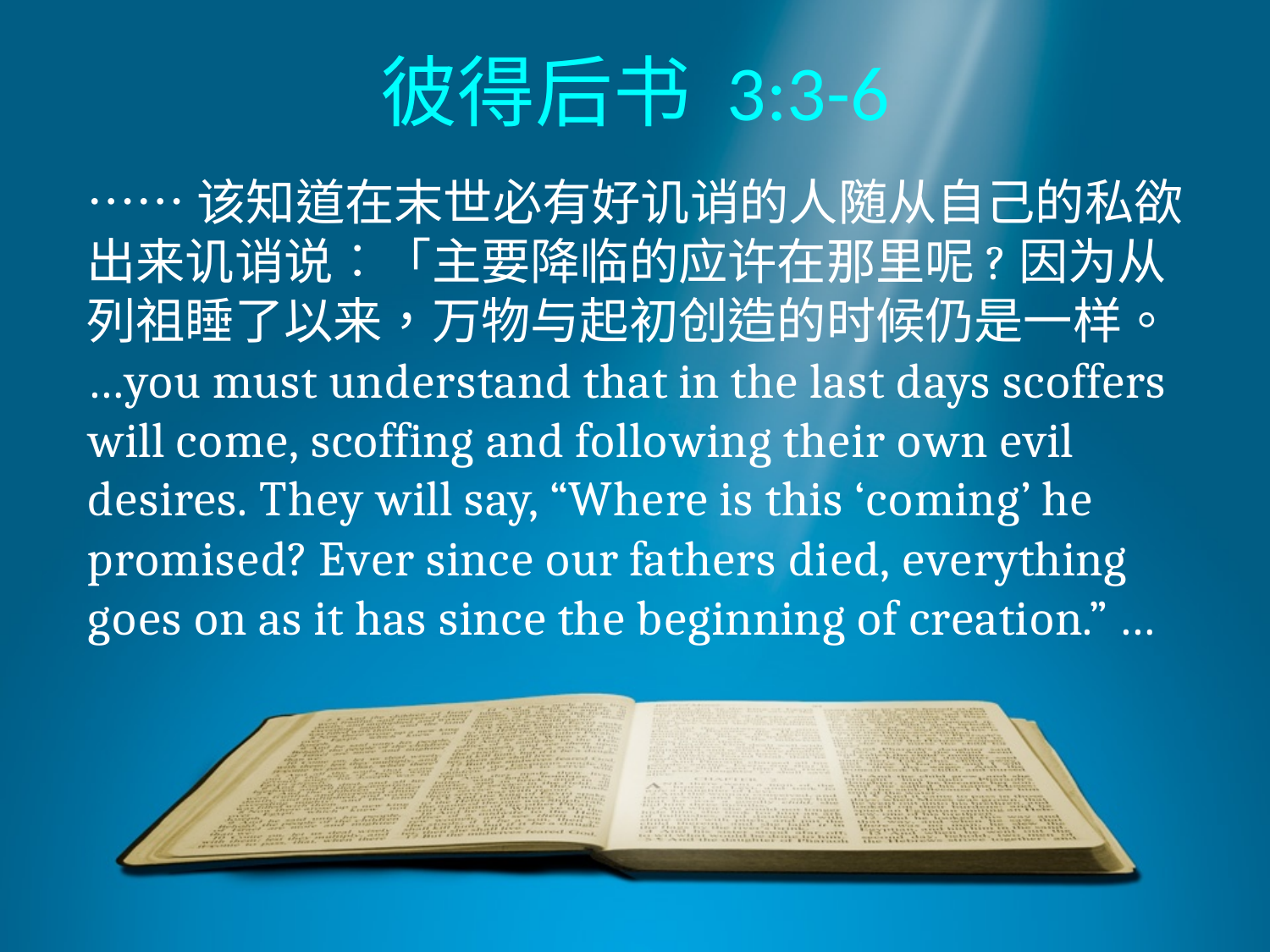

# 彼得后书 3:3-6
……该知道在末世必有好讥诮的人随从自己的私欲出来讥诮说︰「主要降临的应许在那里呢?因为从列祖睡了以来，万物与起初创造的时候仍是一样。
…you must understand that in the last days scoffers will come, scoffing and following their own evil desires. They will say, “Where is this ‘coming’ he promised? Ever since our fathers died, everything goes on as it has since the beginning of creation.” …